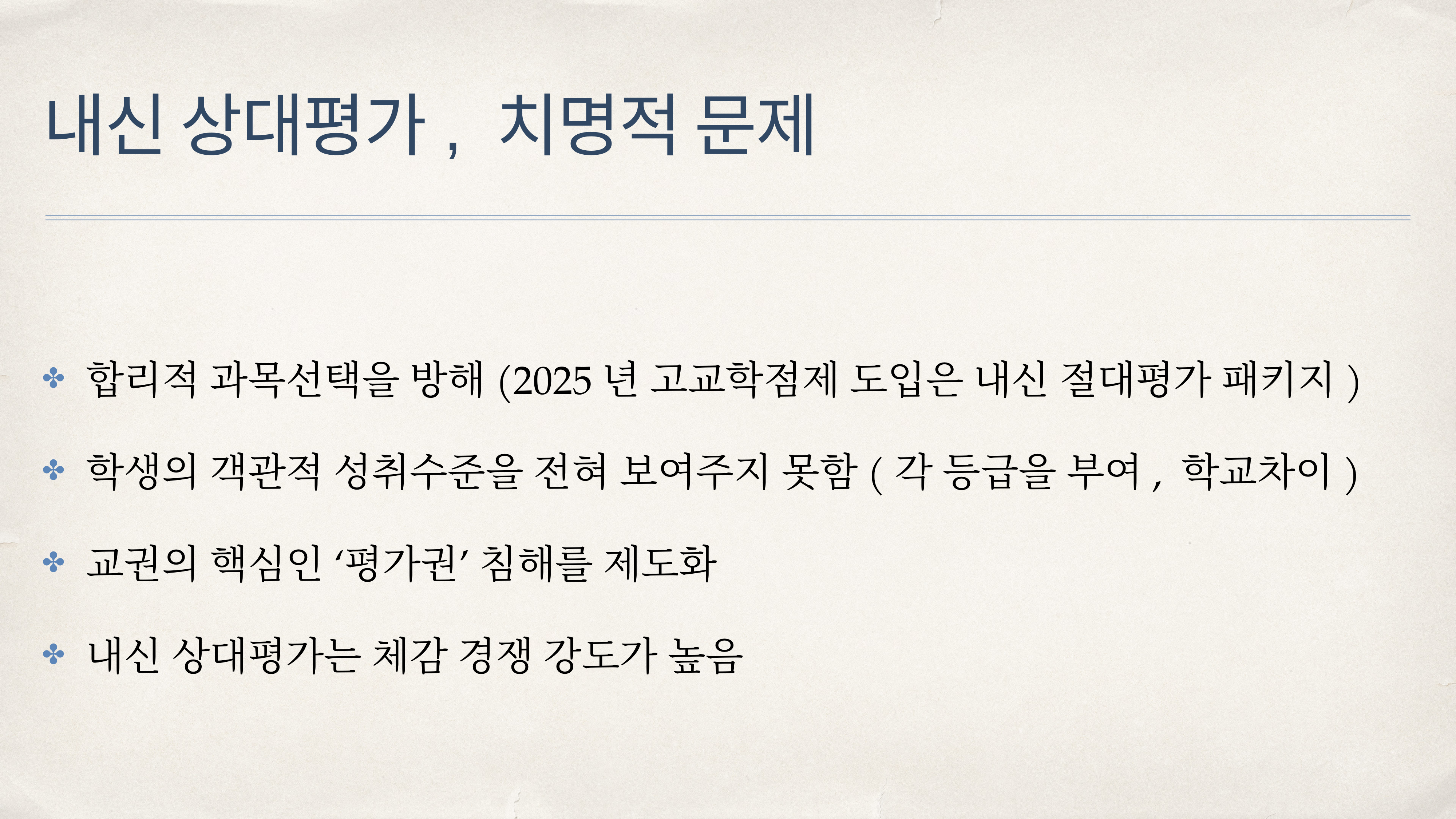

# 내신 상대평가, 치명적 문제
합리적 과목선택을 방해(2025년 고교학점제 도입은 내신 절대평가 패키지)
학생의 객관적 성취수준을 전혀 보여주지 못함(각 등급을 부여, 학교차이)
교권의 핵심인 ‘평가권’ 침해를 제도화
내신 상대평가는 체감 경쟁 강도가 높음